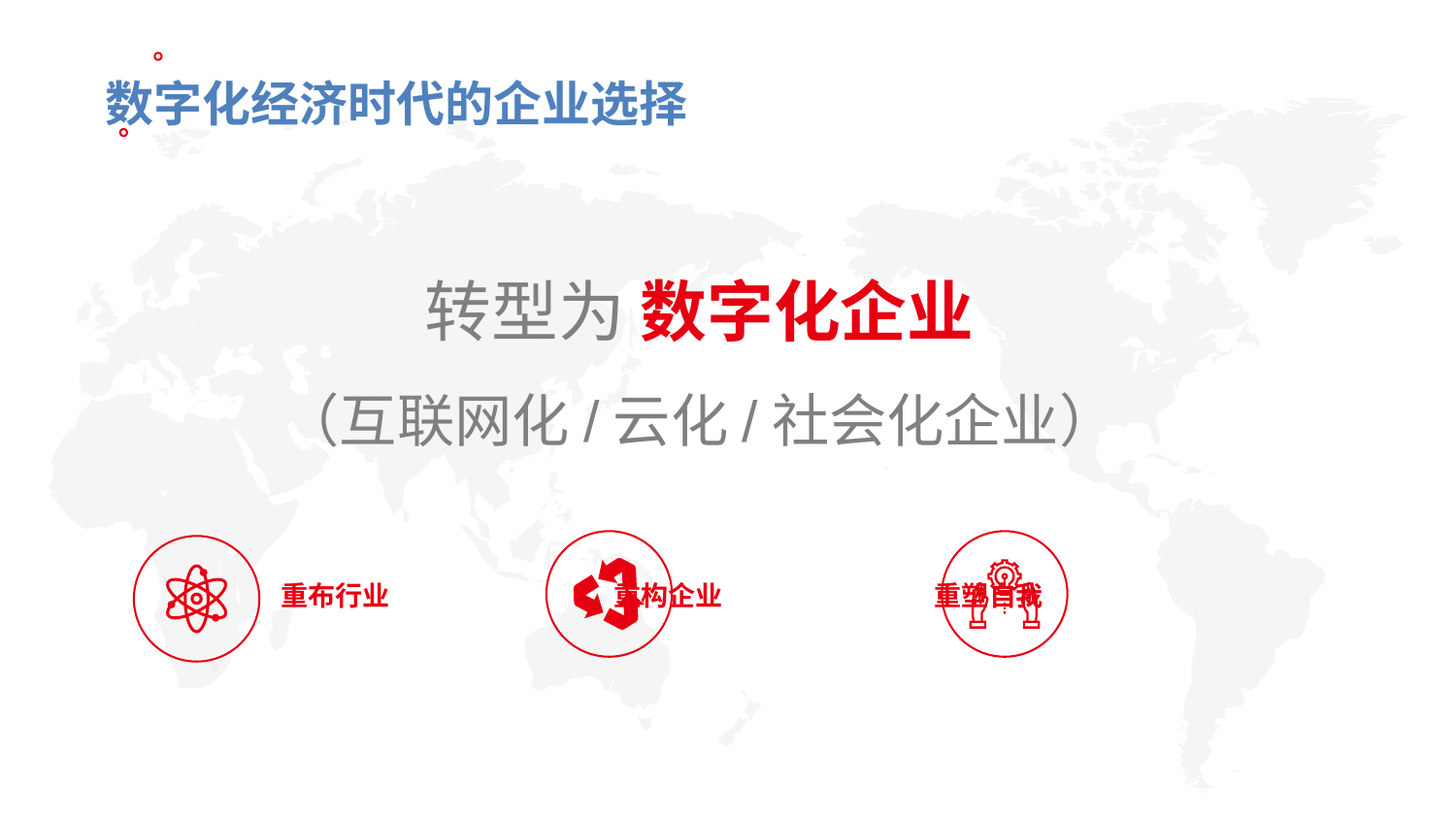

数字化经济时代的企业选择
转型为 数字化企业
（互联网化/云化/社会化企业）

重布行业                                     重构企业                                   重塑自我